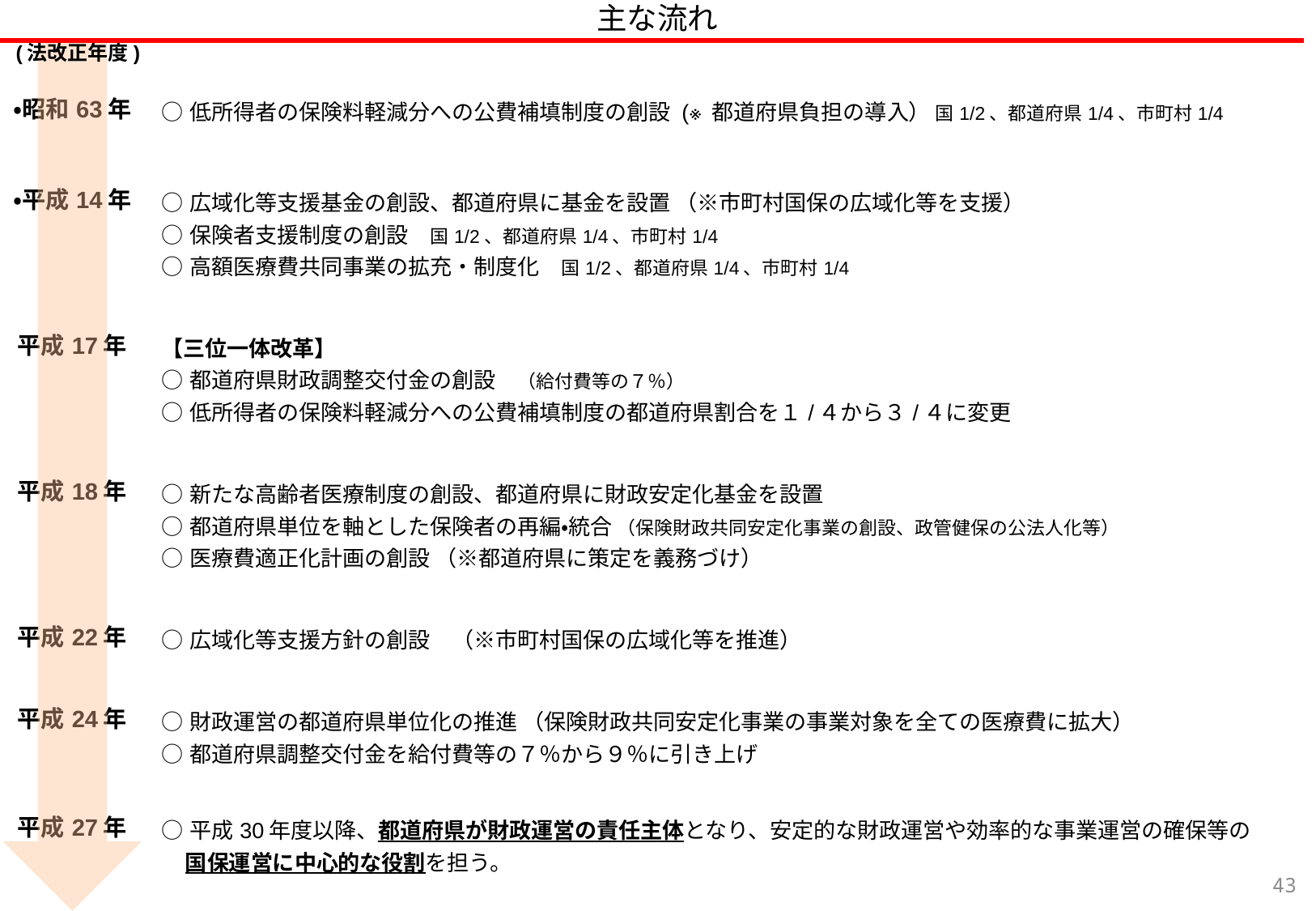

主な流れ
(法改正年度)

| ・昭和63年 | ○低所得者の保険料軽減分への公費補填制度の創設 (※都道府県負担の導入） 国1/2、都道府県1/4、市町村1/4 |
| --- | --- |
| ・平成14年 | ○広域化等支援基金の創設、都道府県に基金を設置 （※市町村国保の広域化等を支援） ○保険者支援制度の創設　国1/2、都道府県1/4、市町村1/4　 ○高額医療費共同事業の拡充・制度化　国1/2、都道府県1/4、市町村1/4 |
| 平成17年 | 【三位一体改革】 ○都道府県財政調整交付金の創設　（給付費等の７％） ○低所得者の保険料軽減分への公費補填制度の都道府県割合を１/４から３/４に変更 |
| 平成18年 | ○新たな高齢者医療制度の創設、都道府県に財政安定化基金を設置 ○都道府県単位を軸とした保険者の再編・統合 （保険財政共同安定化事業の創設、政管健保の公法人化等） ○医療費適正化計画の創設 （※都道府県に策定を義務づけ） |
| 平成22年 | ○広域化等支援方針の創設　（※市町村国保の広域化等を推進） |
| 平成24年 | ○財政運営の都道府県単位化の推進 （保険財政共同安定化事業の事業対象を全ての医療費に拡大） ○都道府県調整交付金を給付費等の７％から９％に引き上げ |
| 平成27年 | ○平成30年度以降、都道府県が財政運営の責任主体となり、安定的な財政運営や効率的な事業運営の確保等の 国保運営に中心的な役割を担う。 |
43